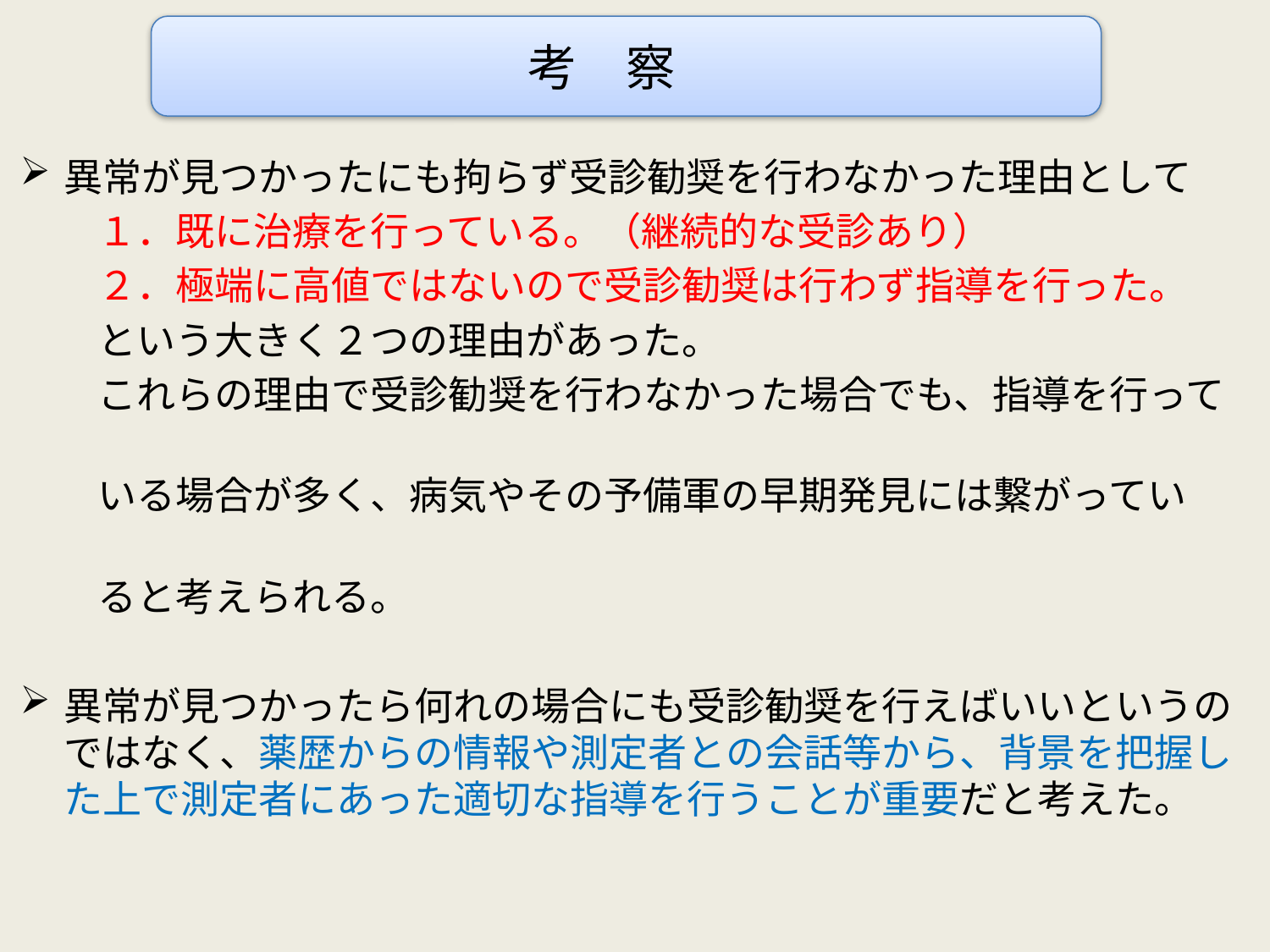

考　察
異常が見つかったにも拘らず受診勧奨を行わなかった理由として
　　１．既に治療を行っている。（継続的な受診あり）
　　２．極端に高値ではないので受診勧奨は行わず指導を行った。
　　という大きく２つの理由があった。
　　これらの理由で受診勧奨を行わなかった場合でも、指導を行って
　　いる場合が多く、病気やその予備軍の早期発見には繋がってい
　　ると考えられる。

異常が見つかったら何れの場合にも受診勧奨を行えばいいというのではなく、薬歴からの情報や測定者との会話等から、背景を把握した上で測定者にあった適切な指導を行うことが重要だと考えた。